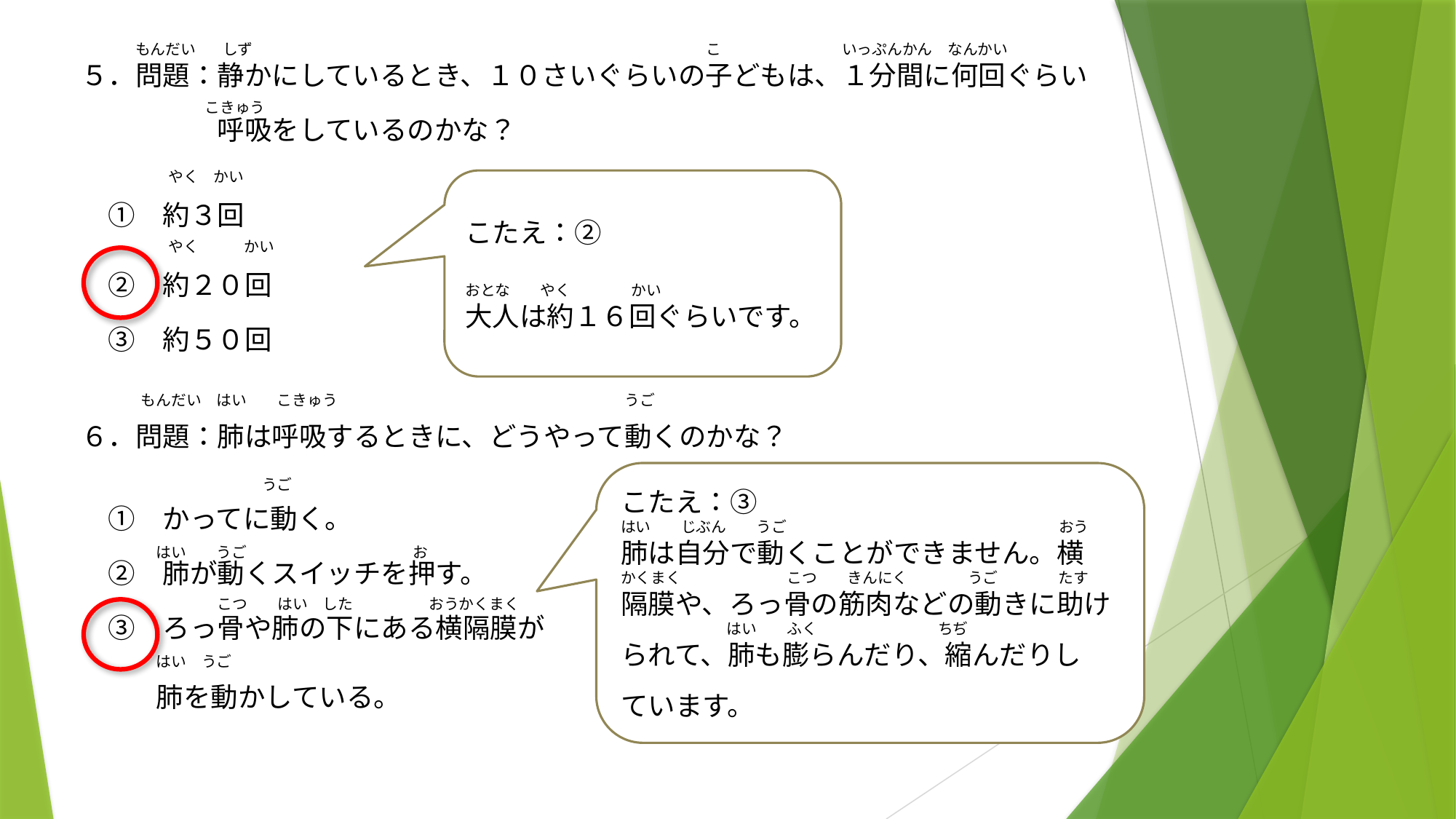

もんだい　しず　　　　　　　　　　　　　　　　　　　　　　　　　　　　　　こ　　　　　　　　いっぷんかん　なんかい

５．問題：静かにしているとき、１０さいぐらいの子どもは、１分間に何回ぐらい
　　　　　こきゅう
　　　　　呼吸をしているのかな？
　　　　　やく　かい
　①　約３回
　　　　　やく　　　かい
　②　約２０回
　　やく          かい
　③　約５０回

　　　　もんだい　はい　　こきゅう　　　　　　　　　　　　　　　　　　　うご
６．問題：肺は呼吸するときに、どうやって動くのかな？
　　　　　　　　　　　　うご
　①　かってに動く。
　　　　　はい　　うご　　　　　　　　　　　お
　②　肺が動くスイッチを押す。
　　　　　　こつ　　はい　した　　　　　おうかくまく
　③　ろっ骨や肺の下にある横隔膜が
　　　　　はい　うご
　　　　　肺を動かしている。

こたえ：②

おとな　　やく　　　　かい
大人は約１６回ぐらいです。

こたえ：③
はい　　じぶん　　うご　　　　　　　　　　　　　　　　　　おう
肺は自分で動くことができません。横
かくまく　　　　　　　こつ　　きんにく　　　　うご　　　　たす
隔膜や、ろっ骨の筋肉などの動きに助け
　　　　　　　はい　　ふく　　　　　　　　ちぢ
られて、肺も膨らんだり、縮んだりし

ています。